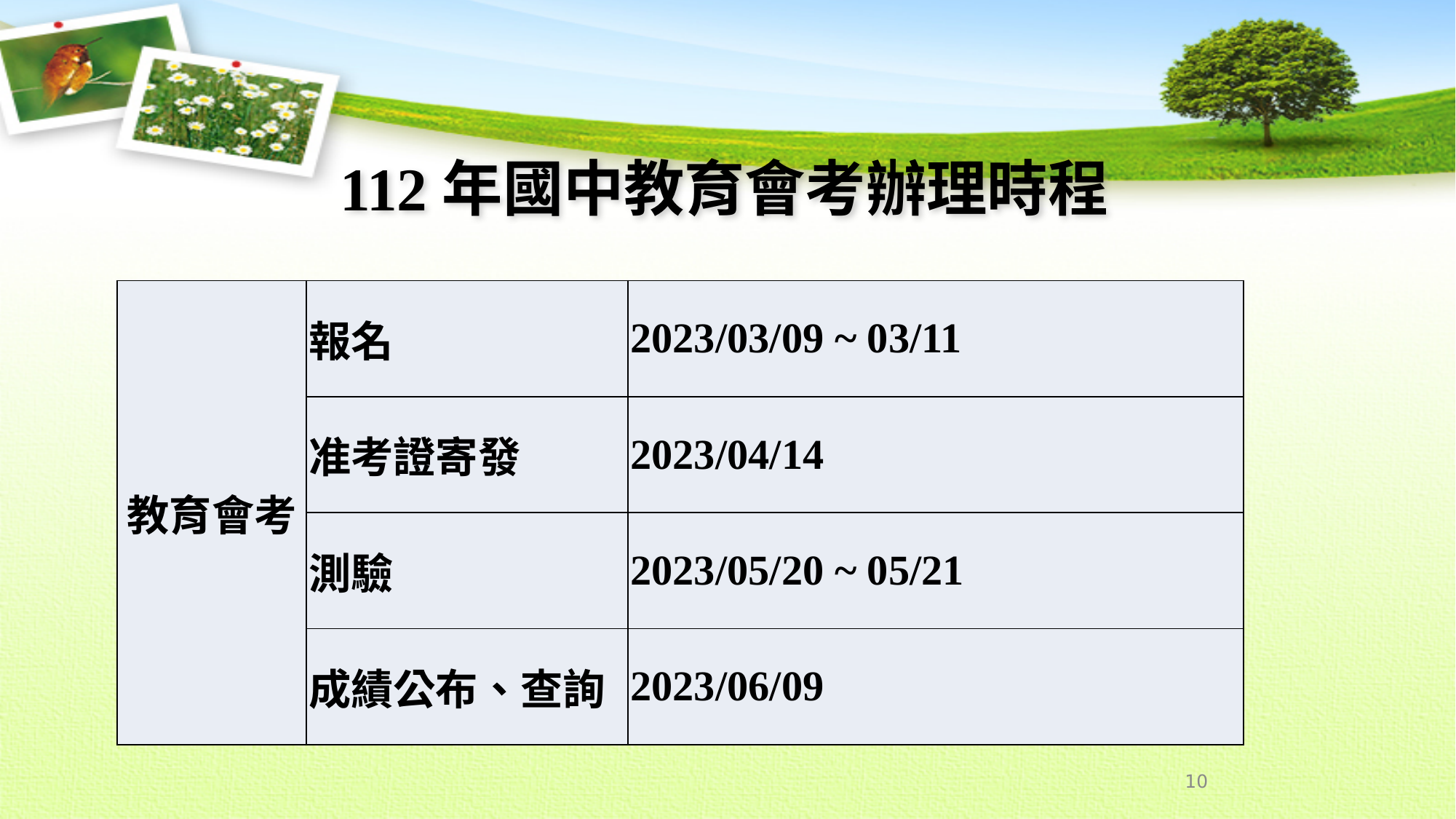

112年國中教育會考辦理時程
| 教育會考 | 報名 | 2023/03/09 ~ 03/11 |
| --- | --- | --- |
|  | 准考證寄發 | 2023/04/14 |
|  | 測驗 | 2023/05/20 ~ 05/21 |
|  | 成績公布、查詢 | 2023/06/09 |
10